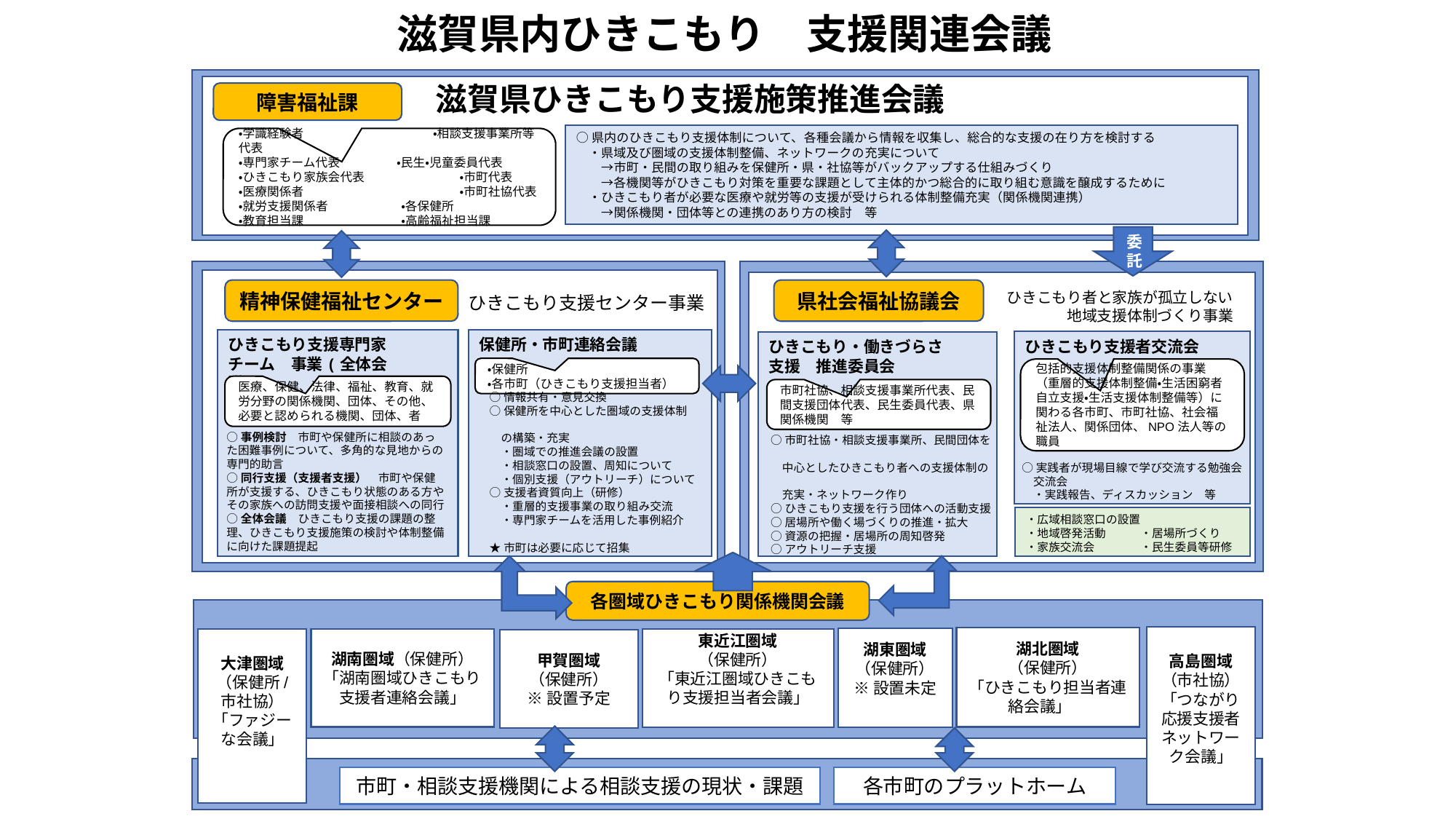

# 滋賀県内ひきこもり　支援関連会議

　　　　　　　滋賀県ひきこもり支援施策推進会議

障害福祉課
○県内のひきこもり支援体制について、各種会議から情報を収集し、総合的な支援の在り方を検討する
　・県域及び圏域の支援体制整備、ネットワークの充実について
　　→市町・民間の取り組みを保健所・県・社協等がバックアップする仕組みづくり
　　→各機関等がひきこもり対策を重要な課題として主体的かつ総合的に取り組む意識を醸成するために
　・ひきこもり者が必要な医療や就労等の支援が受けられる体制整備充実（関係機関連携）
　　→関係機関・団体等との連携のあり方の検討　等
・学識経験者	　　　　　　　・相談支援事業所等代表
・専門家チーム代表　　　　   ・民生・児童委員代表
・ひきこもり家族会代表	 ・市町代表
・医療関係者　　　　　　　	 ・市町社協代表
・就労支援関係者　　　　　　・各保健所
・教育担当課　　　　　　　　・高齢福祉担当課

委託

ひきこもり者と家族が孤立しない
地域支援体制づくり事業
精神保健福祉センター
県社会福祉協議会
　　ひきこもり支援センター事業
ひきこもり支援専門家
チーム　事業(全体会議　)
保健所・市町連絡会議
ひきこもり支援者交流会
ひきこもり・働きづらさ
支援　推進委員会

・保健所
・各市町（ひきこもり支援担当者）
包括的支援体制整備関係の事業（重層的支援体制整備・生活困窮者自立支援・生活支援体制整備等）に関わる各市町、市町社協、社会福祉法人、関係団体、NPO法人等の職員

医療、保健、法律、福祉、教育、就労分野の関係機関、団体、その他、必要と認められる機関、団体、者
市町社協、相談支援事業所代表、民間支援団体代表、民生委員代表、県関係機関　等
○情報共有・意見交換
○保健所を中心とした圏域の支援体制
　の構築・充実
　・圏域での推進会議の設置
　・相談窓口の設置、周知について
　・個別支援（アウトリーチ）について
○支援者資質向上（研修）
　・重層的支援事業の取り組み交流
　・専門家チームを活用した事例紹介

★市町は必要に応じて招集

○事例検討　市町や保健所に相談のあった困難事例について、多角的な見地からの専門的助言
○同行支援（支援者支援）　市町や保健所が支援する、ひきこもり状態のある方やその家族への訪問支援や面接相談への同行
○全体会議　ひきこもり支援の課題の整理、ひきこもり支援施策の検討や体制整備に向けた課題提起

○市町社協・相談支援事業所、民間団体を
　中心としたひきこもり者への支援体制の
　充実・ネットワーク作り
○ひきこもり支援を行う団体への活動支援
○居場所や働く場づくりの推進・拡大
○資源の把握・居場所の周知啓発
○アウトリーチ支援
○実践者が現場目線で学び交流する勉強会
　交流会
　・実践報告、ディスカッション　等
・広域相談窓口の設置
・地域啓発活動　　　・居場所づくり
・家族交流会　　　　・民生委員等研修

各圏域ひきこもり関係機関会議

高島圏域
（市社協）
「つながり応援支援者ネットワーク会議」
湖北圏域
（保健所）
「ひきこもり担当者連絡会議」
湖東圏域
（保健所）
※設置未定

大津圏域
（保健所/
市社協）
「ファジーな会議」
湖南圏域（保健所）
「湖南圏域ひきこもり支援者連絡会議」
東近江圏域
（保健所）
「東近江圏域ひきこもり支援担当者会議」

甲賀圏域
（保健所）
※設置予定

市町・相談支援機関による相談支援の現状・課題
各市町のプラットホーム